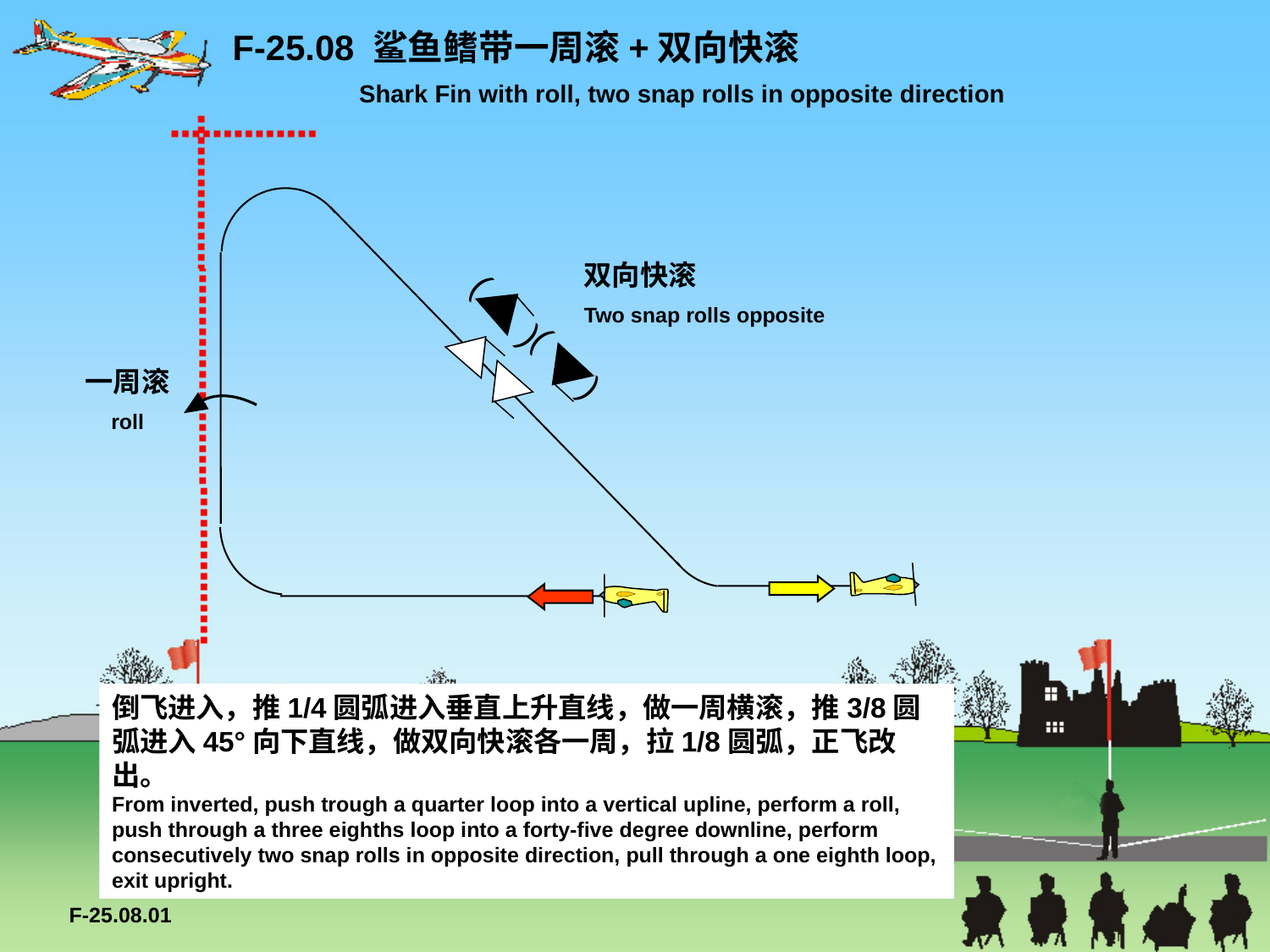

F-25.08 鲨鱼鳍带一周滚+双向快滚
             Shark Fin with roll, two snap rolls in opposite direction

双向快滚
Two snap rolls opposite
(      )

(      )

一周滚
roll

倒飞进入，推1/4圆弧进入垂直上升直线，做一周横滚，推3/8圆弧进入45°向下直线，做双向快滚各一周，拉1/8圆弧，正飞改出。
From inverted, push trough a quarter loop into a vertical upline, perform a roll, push through a three eighths loop into a forty-five degree downline, perform consecutively two snap rolls in opposite direction, pull through a one eighth loop, exit upright.
F-25.08.01